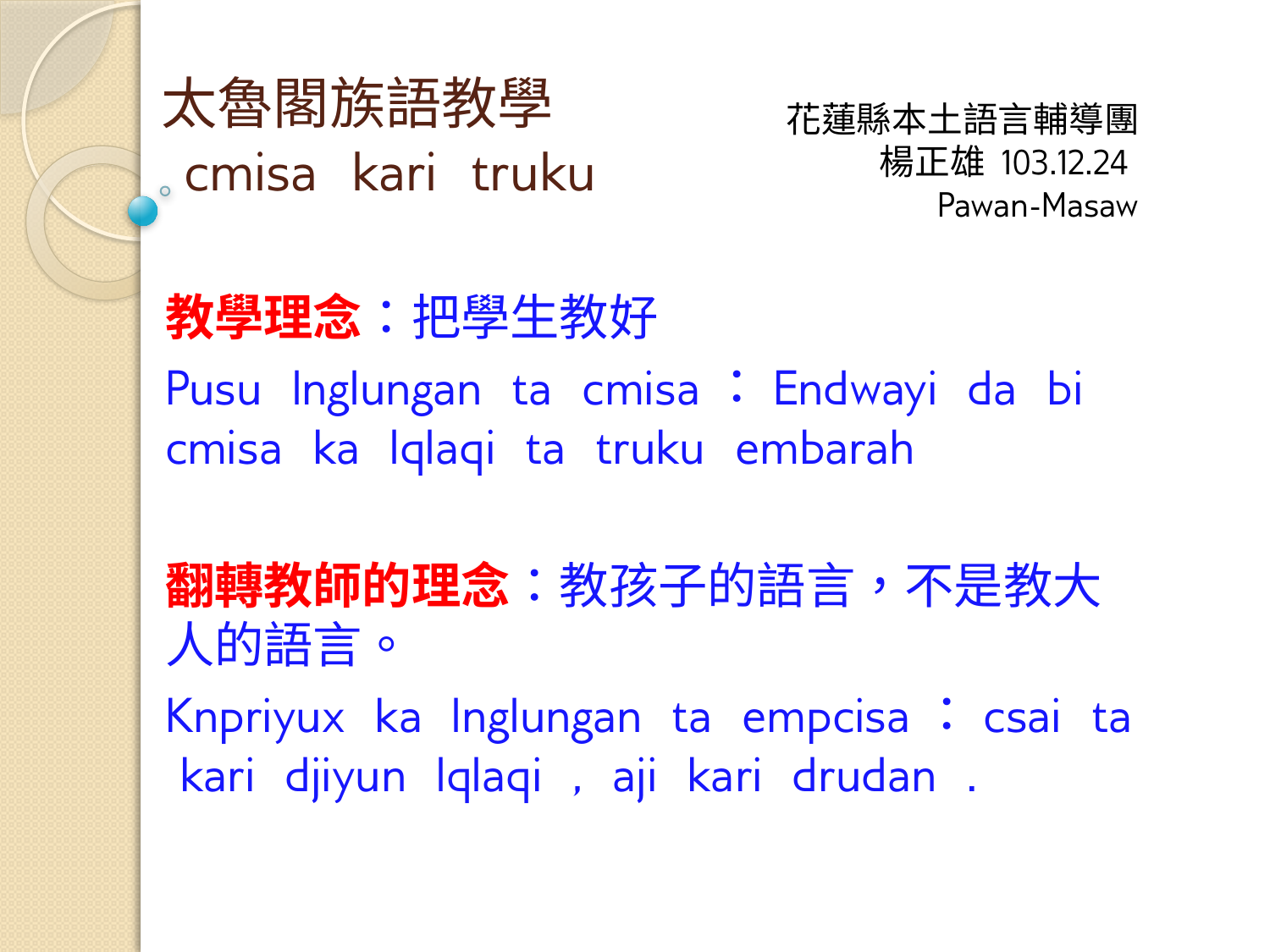

# 太魯閣族語教學 cmisa  kari  truku
花蓮縣本土語言輔導團
楊正雄 103.12.24
Pawan-Masaw
教學理念：把學生教好
Pusu  lnglungan  ta  cmisa：Endwayi  da  bi  cmisa  ka  lqlaqi  ta  truku  embarah

翻轉教師的理念：教孩子的語言，不是教大人的語言。
Knpriyux  ka  lnglungan  ta  empcisa：csai  ta  kari  djiyun  lqlaqi  ,  aji  kari  drudan  .